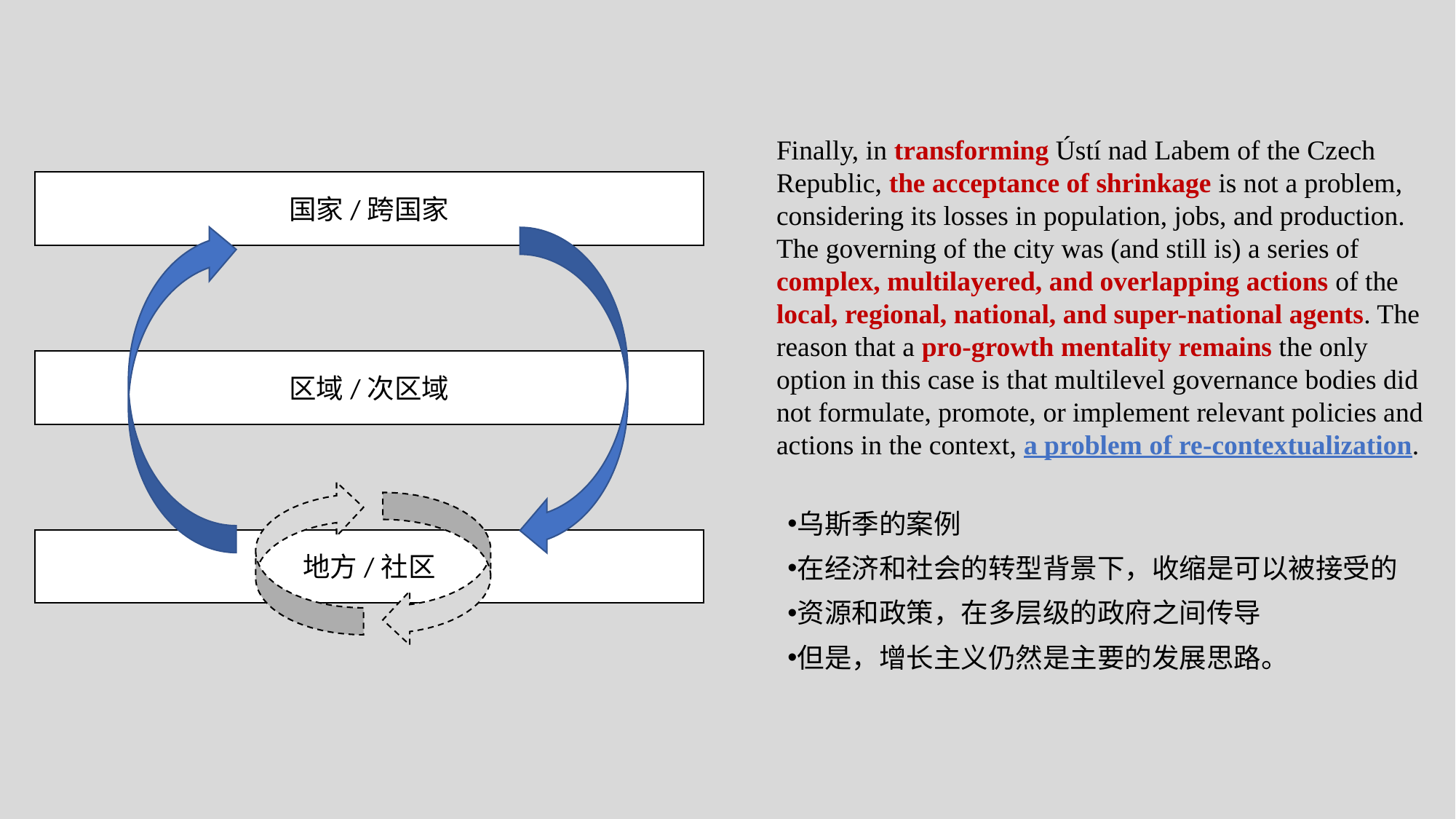

Finally, in transforming Ústí nad Labem of the Czech Republic, the acceptance of shrinkage is not a problem, considering its losses in population, jobs, and production. The governing of the city was (and still is) a series of complex, multilayered, and overlapping actions of the local, regional, national, and super-national agents. The reason that a pro-growth mentality remains the only option in this case is that multilevel governance bodies did not formulate, promote, or implement relevant policies and actions in the context, a problem of re-contextualization.
国家/跨国家

区域/次区域

乌斯季的案例
在经济和社会的转型背景下，收缩是可以被接受的
资源和政策，在多层级的政府之间传导
但是，增长主义仍然是主要的发展思路。

地方/社区